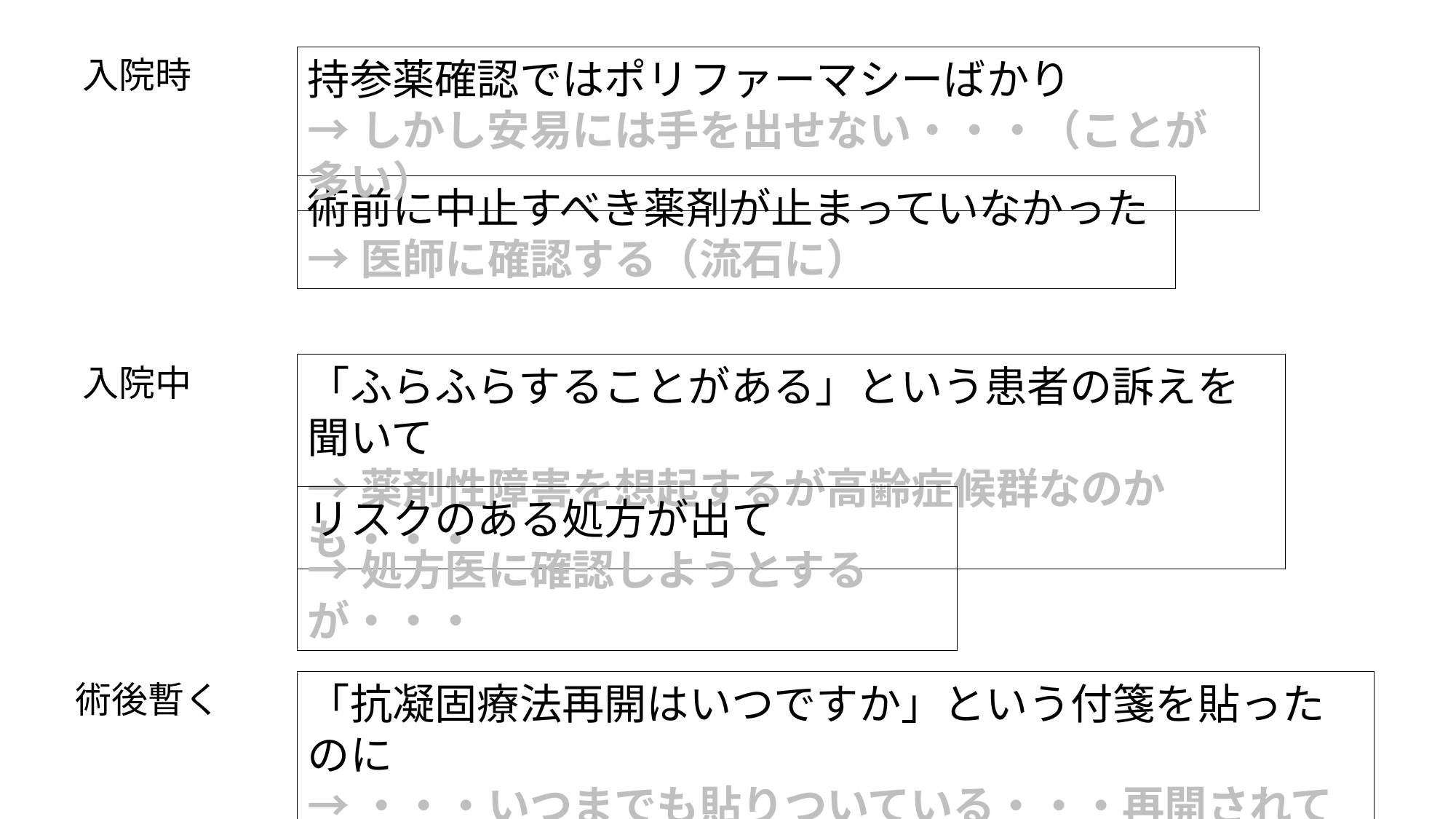

入院時
持参薬確認ではポリファーマシーばかり
→しかし安易には手を出せない・・・（ことが多い）
術前に中止すべき薬剤が止まっていなかった
→医師に確認する（流石に）
入院中
「ふらふらすることがある」という患者の訴えを聞いて
→薬剤性障害を想起するが高齢症候群なのかも・・・
リスクのある処方が出て
→処方医に確認しようとするが・・・
術後暫く
「抗凝固療法再開はいつですか」という付箋を貼ったのに
→・・・いつまでも貼りついている・・・再開されていない・・・